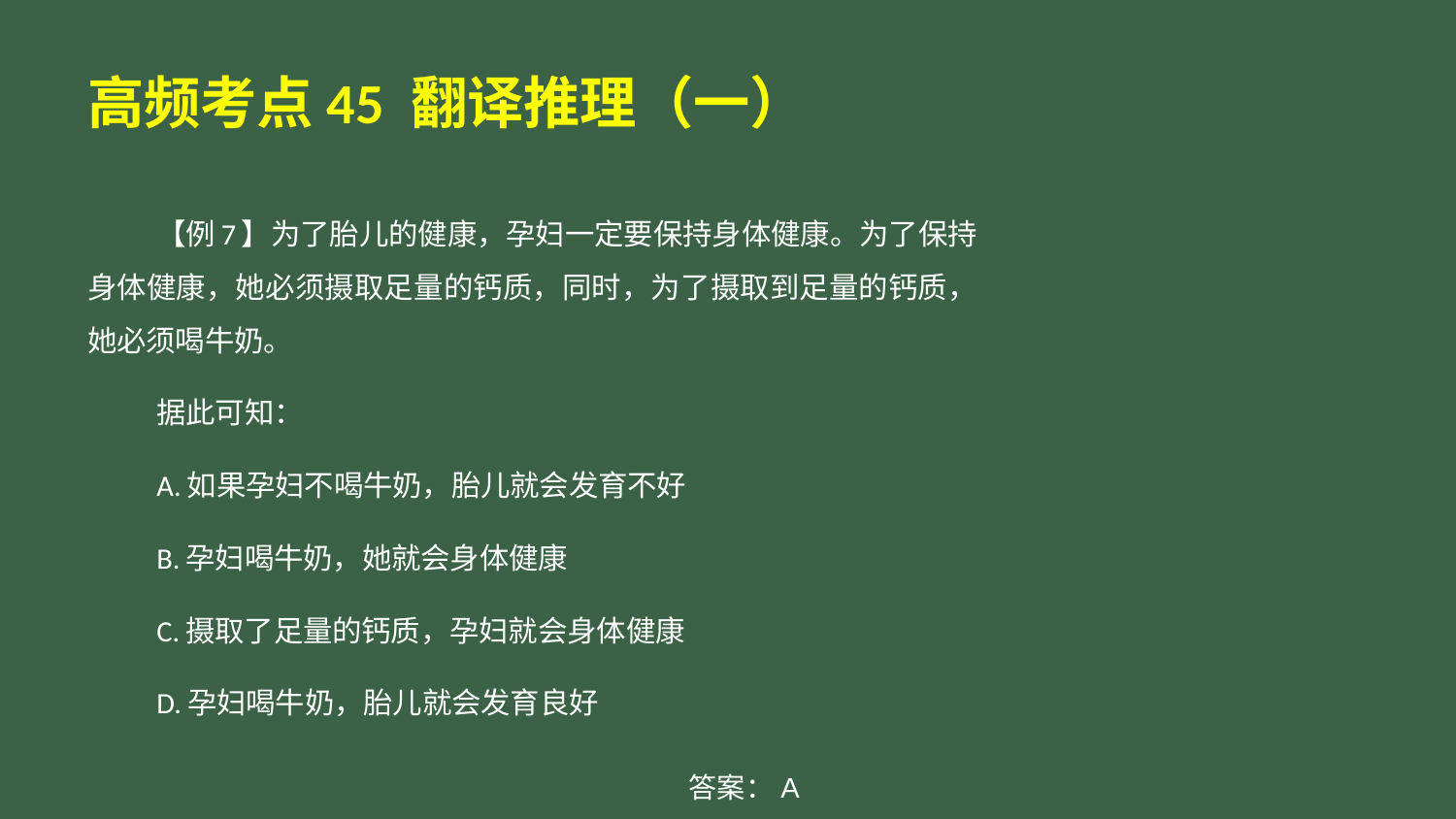

# 高频考点45 翻译推理（一）
【例7】为了胎儿的健康，孕妇一定要保持身体健康。为了保持身体健康，她必须摄取足量的钙质，同时，为了摄取到足量的钙质，她必须喝牛奶。
据此可知：
A.如果孕妇不喝牛奶，胎儿就会发育不好
B.孕妇喝牛奶，她就会身体健康
C.摄取了足量的钙质，孕妇就会身体健康
D.孕妇喝牛奶，胎儿就会发育良好

答案：A